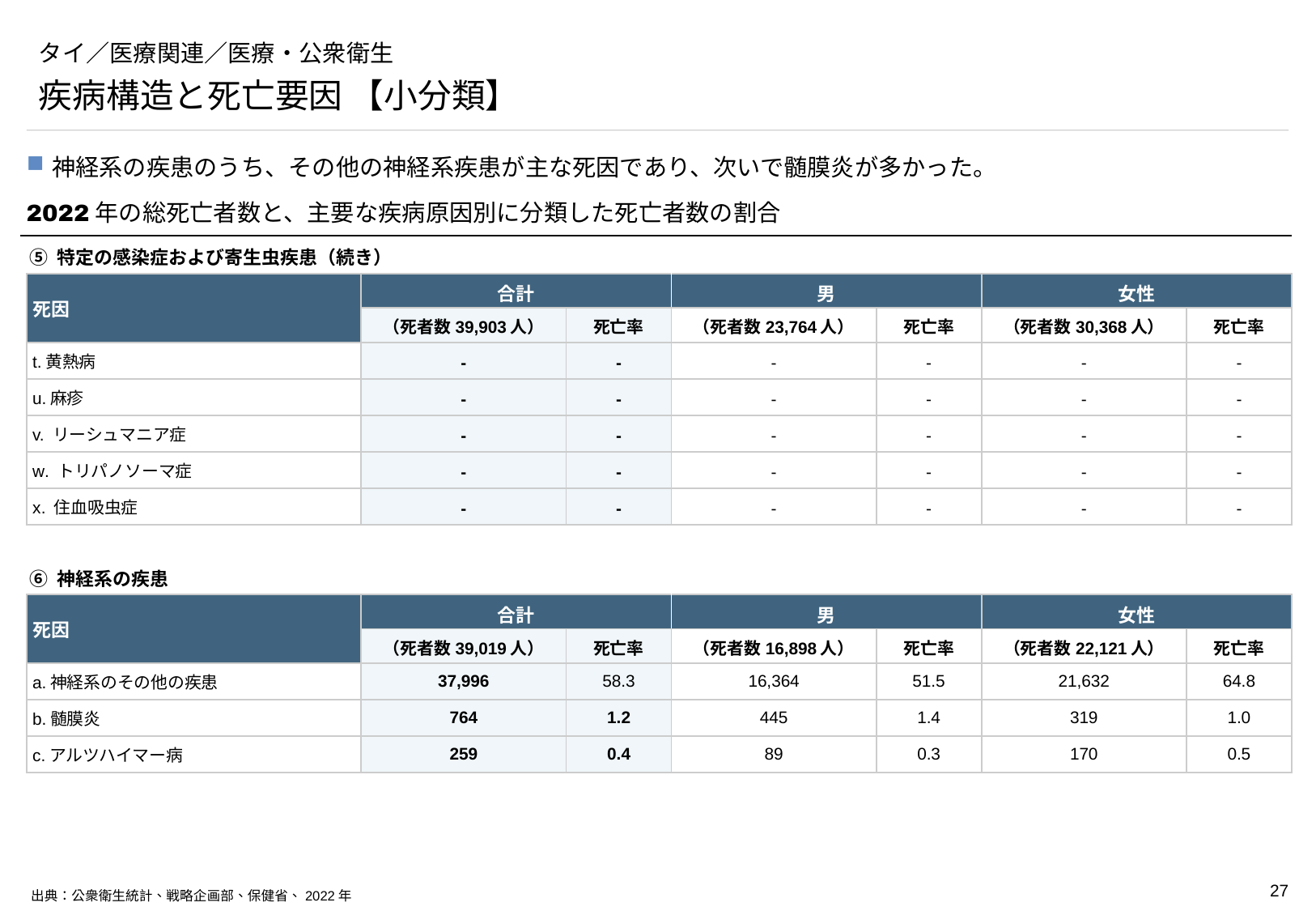

# タイ／医療関連／医療・公衆衛生
疾病構造と死亡要因 【小分類】
神経系の疾患のうち、その他の神経系疾患が主な死因であり、次いで髄膜炎が多かった。
2022年の総死亡者数と、主要な疾病原因別に分類した死亡者数の割合
⑤ 特定の感染症および寄生虫疾患（続き）
| 死因 | 合計 |  | 男 |  | 女性 |  |
| --- | --- | --- | --- | --- | --- | --- |
|  | （死者数39,903人） | 死亡率 | （死者数23,764人） | 死亡率 | （死者数30,368人） | 死亡率 |
| t.黄熱病 | - | - | - | - | - | - |
| u.麻疹 | - | - | - | - | - | - |
| v. リーシュマニア症 | - | - | - | - | - | - |
| w. トリパノソーマ症 | - | - | - | - | - | - |
| x. 住血吸虫症 | - | - | - | - | - | - |
⑥ 神経系の疾患
| 死因 | 合計 |  | 男 |  | 女性 |  |
| --- | --- | --- | --- | --- | --- | --- |
|  | （死者数39,019人） | 死亡率 | （死者数16,898人） | 死亡率 | （死者数22,121人） | 死亡率 |
| a.神経系のその他の疾患 | 37,996 | 58.3 | 16,364 | 51.5 | 21,632 | 64.8 |
| b.髄膜炎 | 764 | 1.2 | 445 | 1.4 | 319 | 1.0 |
| c.アルツハイマー病 | 259 | 0.4 | 89 | 0.3 | 170 | 0.5 |
出典：公衆衛生統計、戦略企画部、保健省、2022年